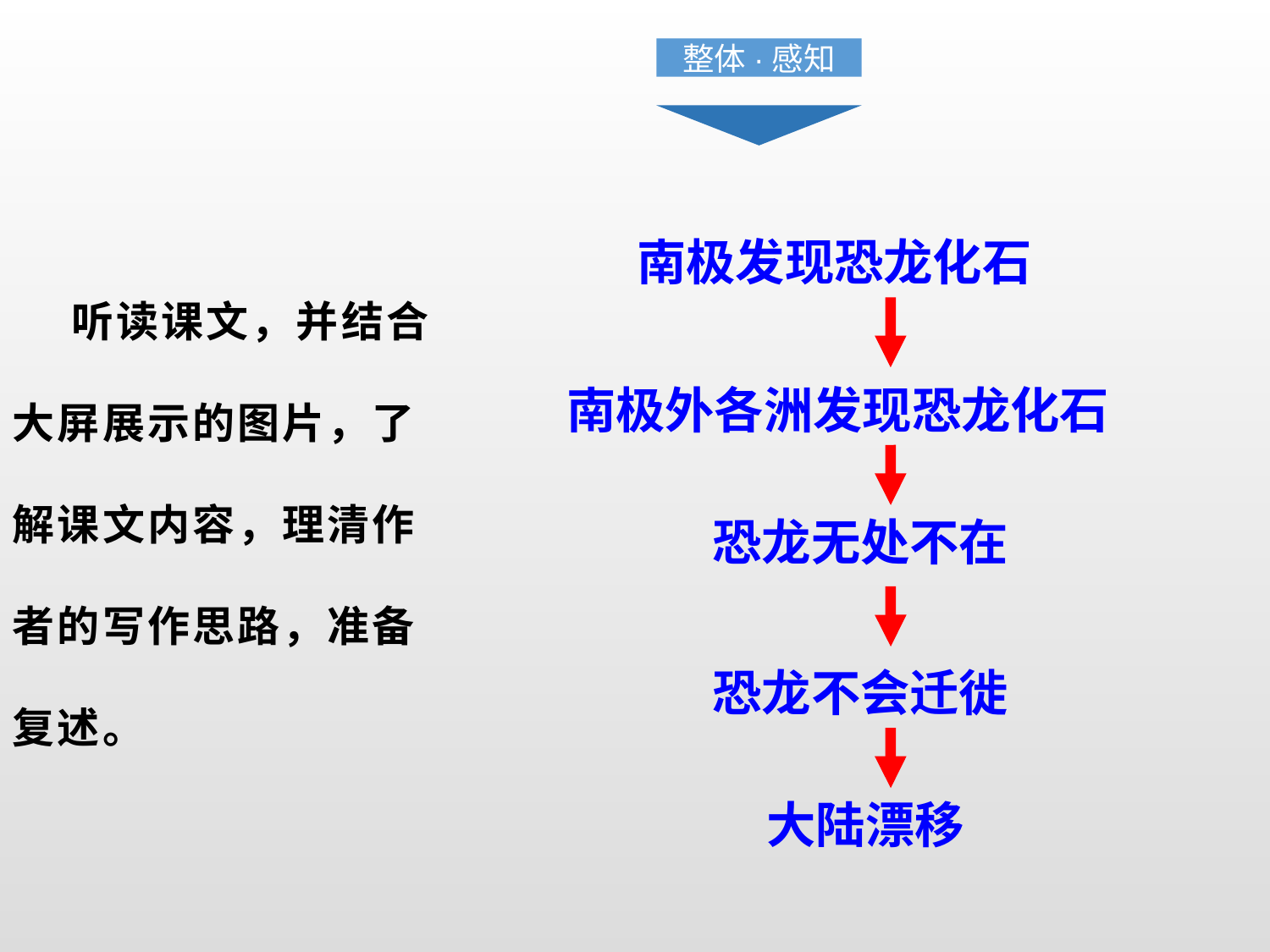

整体·感知

南极发现恐龙化石
    听读课文，并结合大屏展示的图片，了解课文内容，理清作者的写作思路，准备复述。

南极外各洲发现恐龙化石

恐龙无处不在

恐龙不会迁徙

大陆漂移